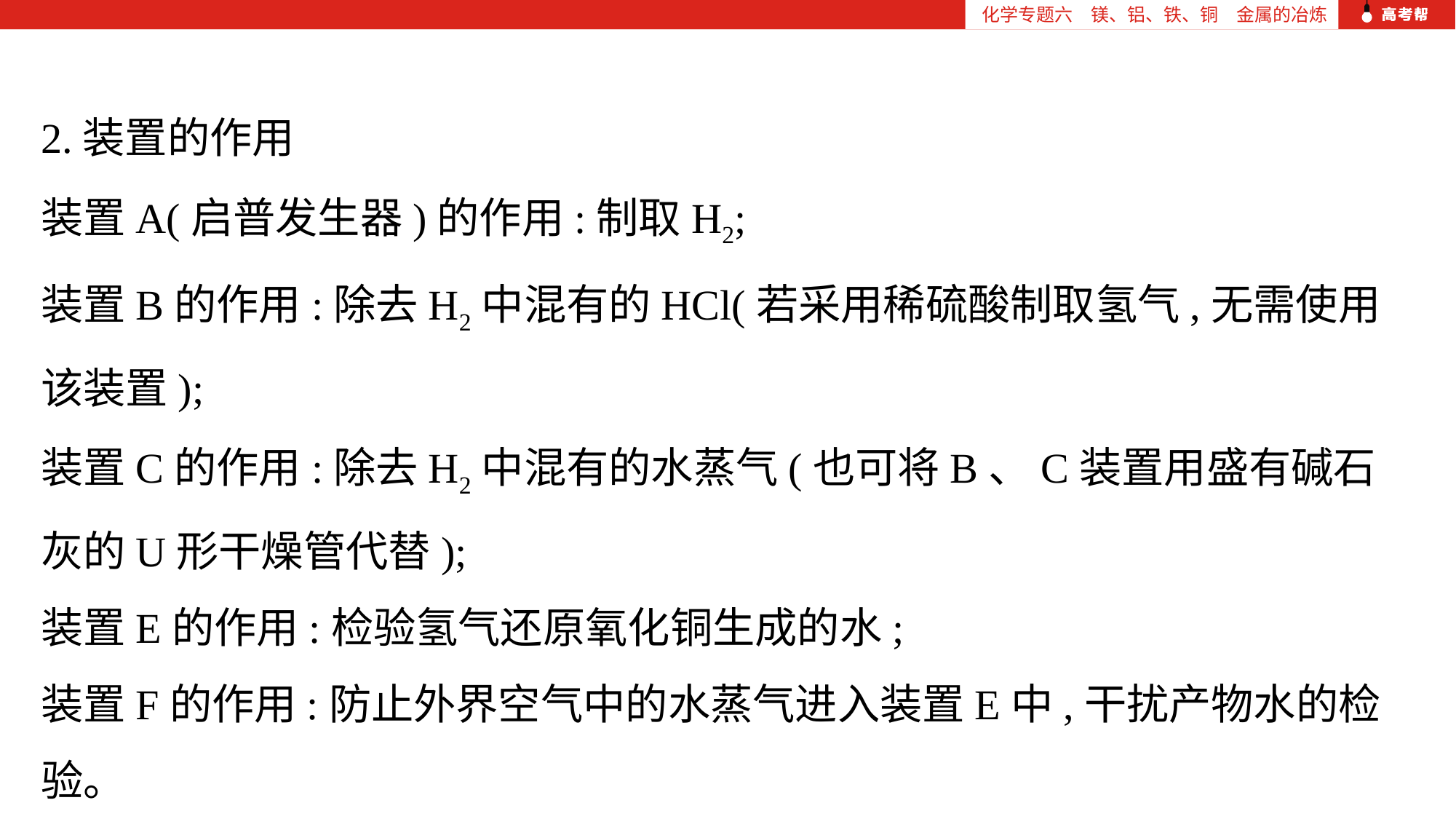

化学专题六　镁、铝、铁、铜　金属的冶炼

2.装置的作用
装置A(启普发生器)的作用:制取H2;
装置B的作用:除去H2中混有的HCl(若采用稀硫酸制取氢气,无需使用该装置);
装置C的作用:除去H2中混有的水蒸气(也可将B、C装置用盛有碱石灰的U形干燥管代替);
装置E的作用:检验氢气还原氧化铜生成的水;
装置F的作用:防止外界空气中的水蒸气进入装置E中,干扰产物水的检验。